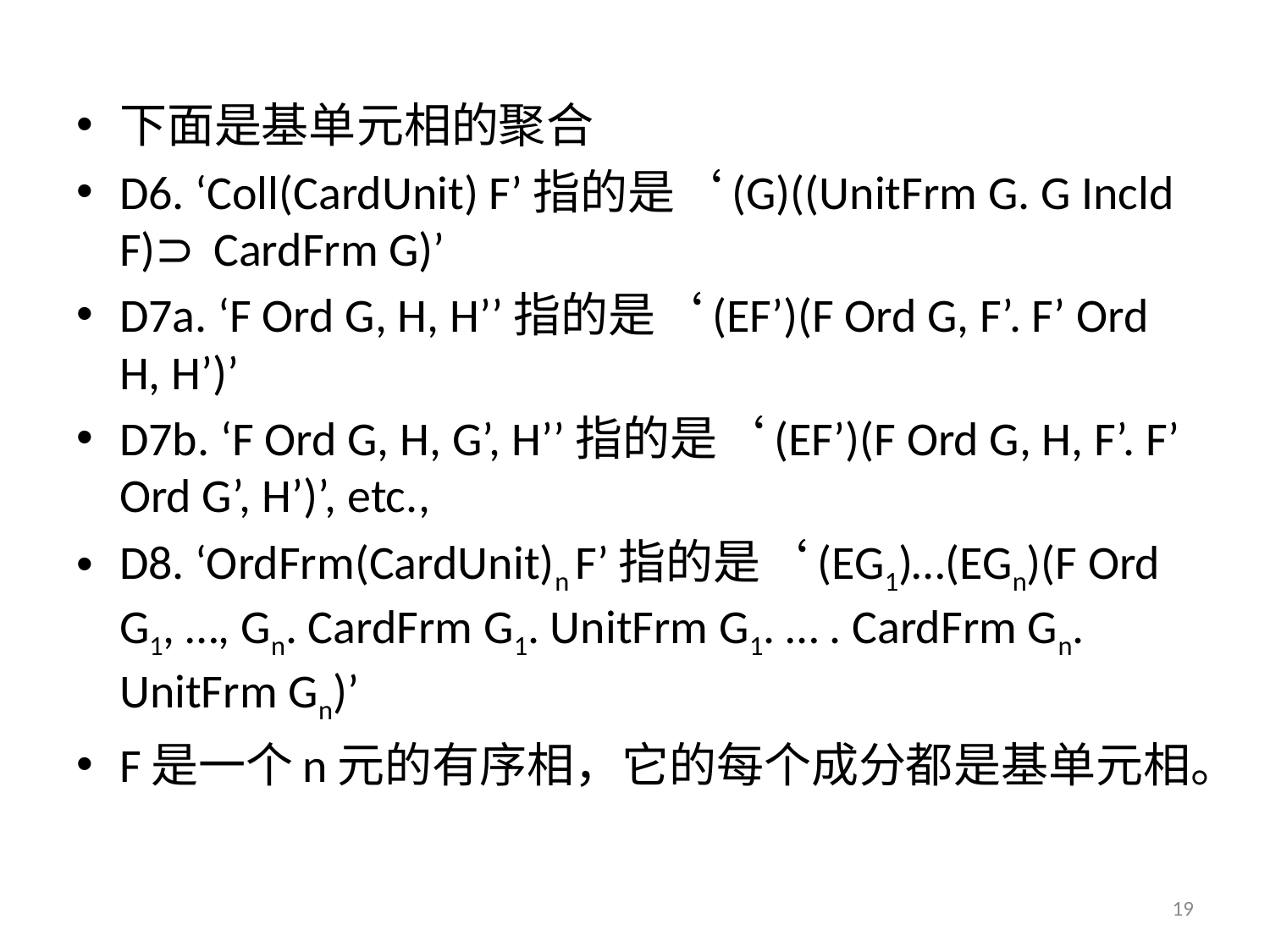

下面是基单元相的聚合
D6. ‘Coll(CardUnit) F’指的是‘(G)((UnitFrm G. G Incld F)⊃ CardFrm G)’
D7a. ‘F Ord G, H, H’’指的是‘(EF’)(F Ord G, F’. F’ Ord H, H’)’
D7b. ‘F Ord G, H, G’, H’’指的是‘(EF’)(F Ord G, H, F’. F’ Ord G’, H’)’, etc.,
D8. ‘OrdFrm(CardUnit)n F’指的是‘(EG1)…(EGn)(F Ord G1, …, Gn. CardFrm G1. UnitFrm G1. … . CardFrm Gn. UnitFrm Gn)’
F是一个n元的有序相，它的每个成分都是基单元相。

19